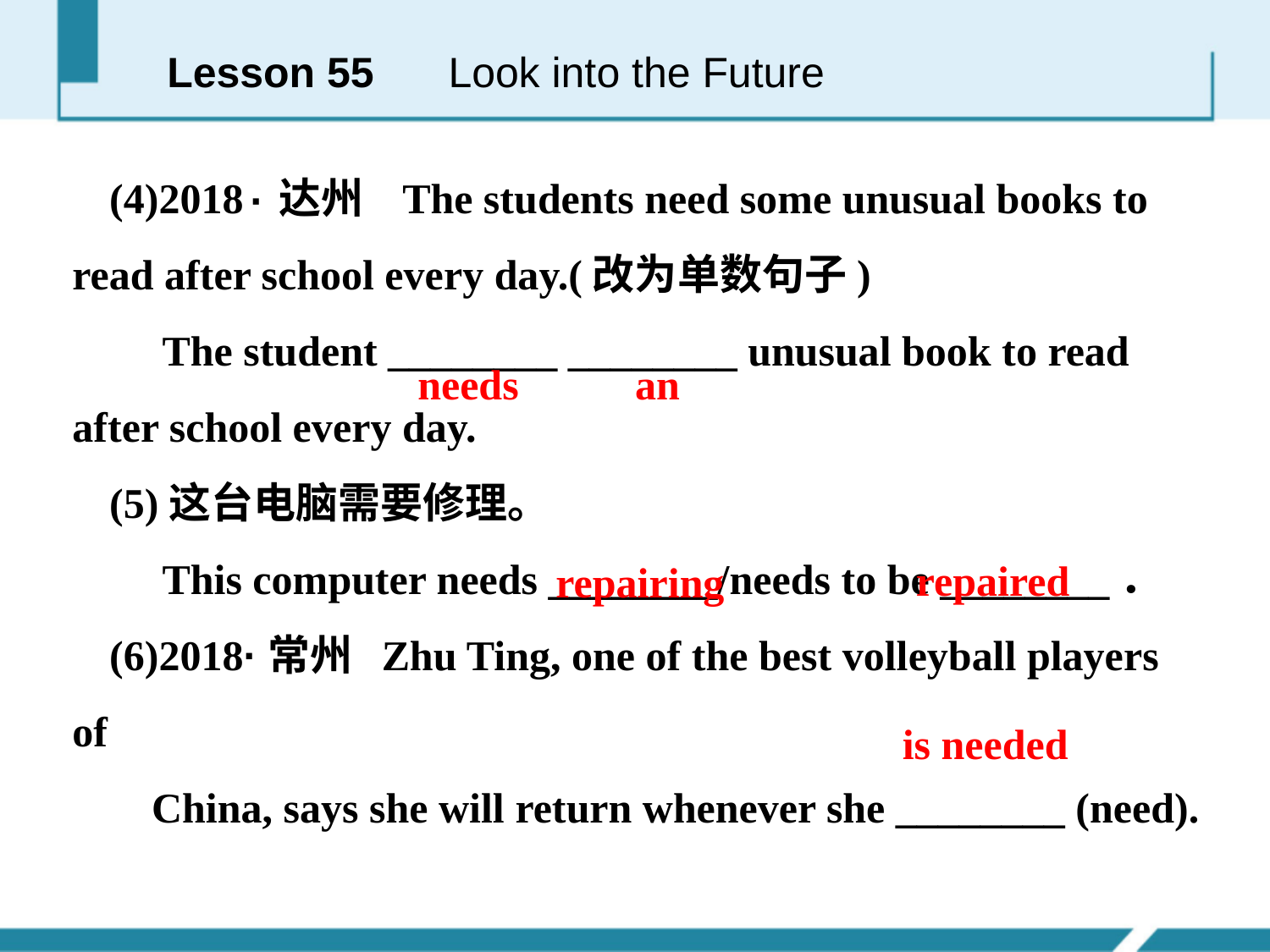

Lesson 55 　Look into the Future
(4)2018·达州   The stu­dents need some unusual books to read after school every day.(改为单数句子)
     The student ________ ________ unusual book to read after school every day.
(5)这台电脑需要修理。
     This computer needs ________/needs to be ________．
(6)2018·常州  Zhu Ting, one of the best volleyball players of
    China, says she will return whenever she ________ (need).
needs           an
repaired
repairing
is needed